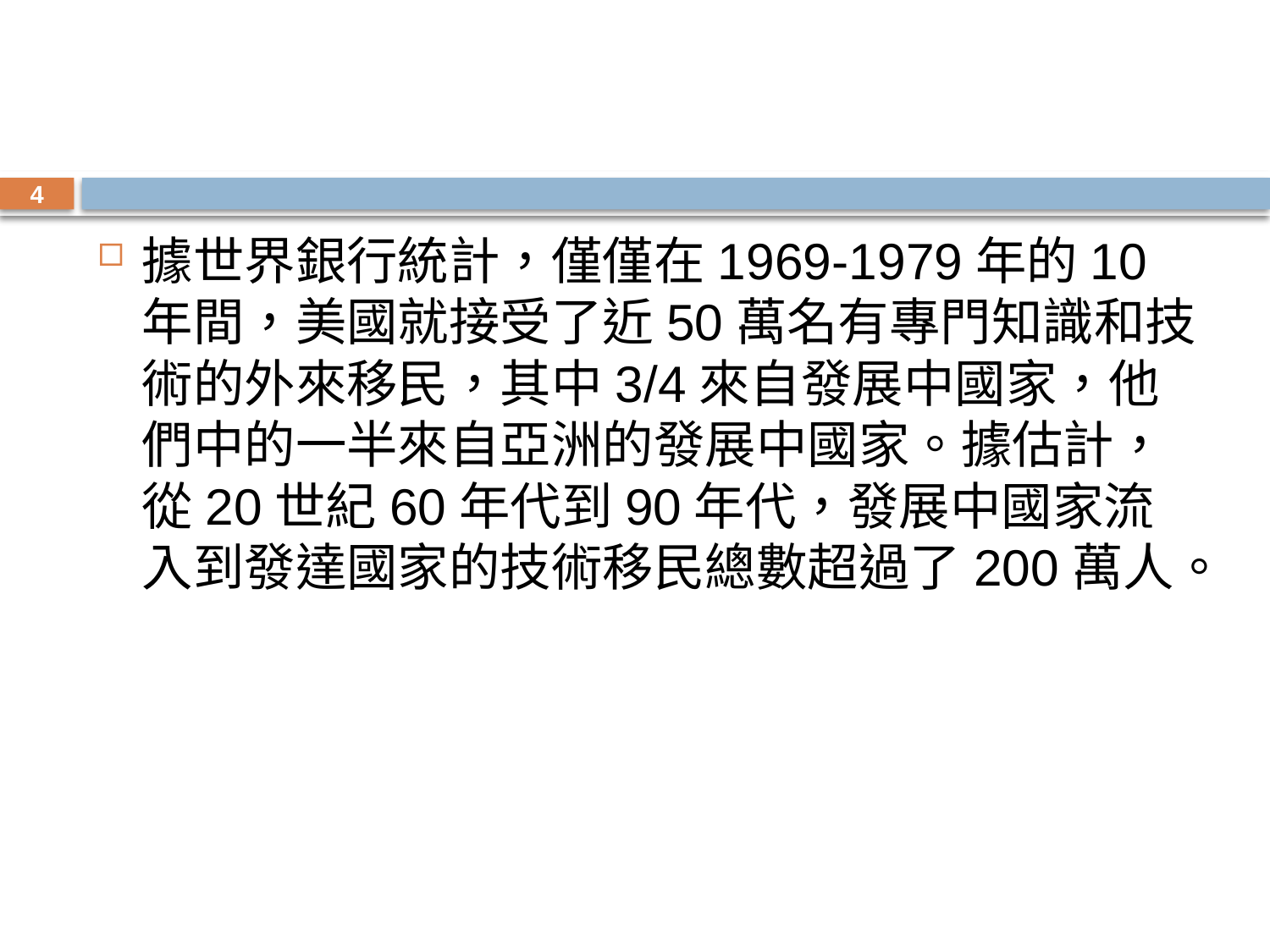

#
4
據世界銀行統計，僅僅在1969-1979年的10年間，美國就接受了近50萬名有專門知識和技術的外來移民，其中3/4來自發展中國家，他們中的一半來自亞洲的發展中國家。據估計，從20世紀60年代到90年代，發展中國家流入到發達國家的技術移民總數超過了200萬人。